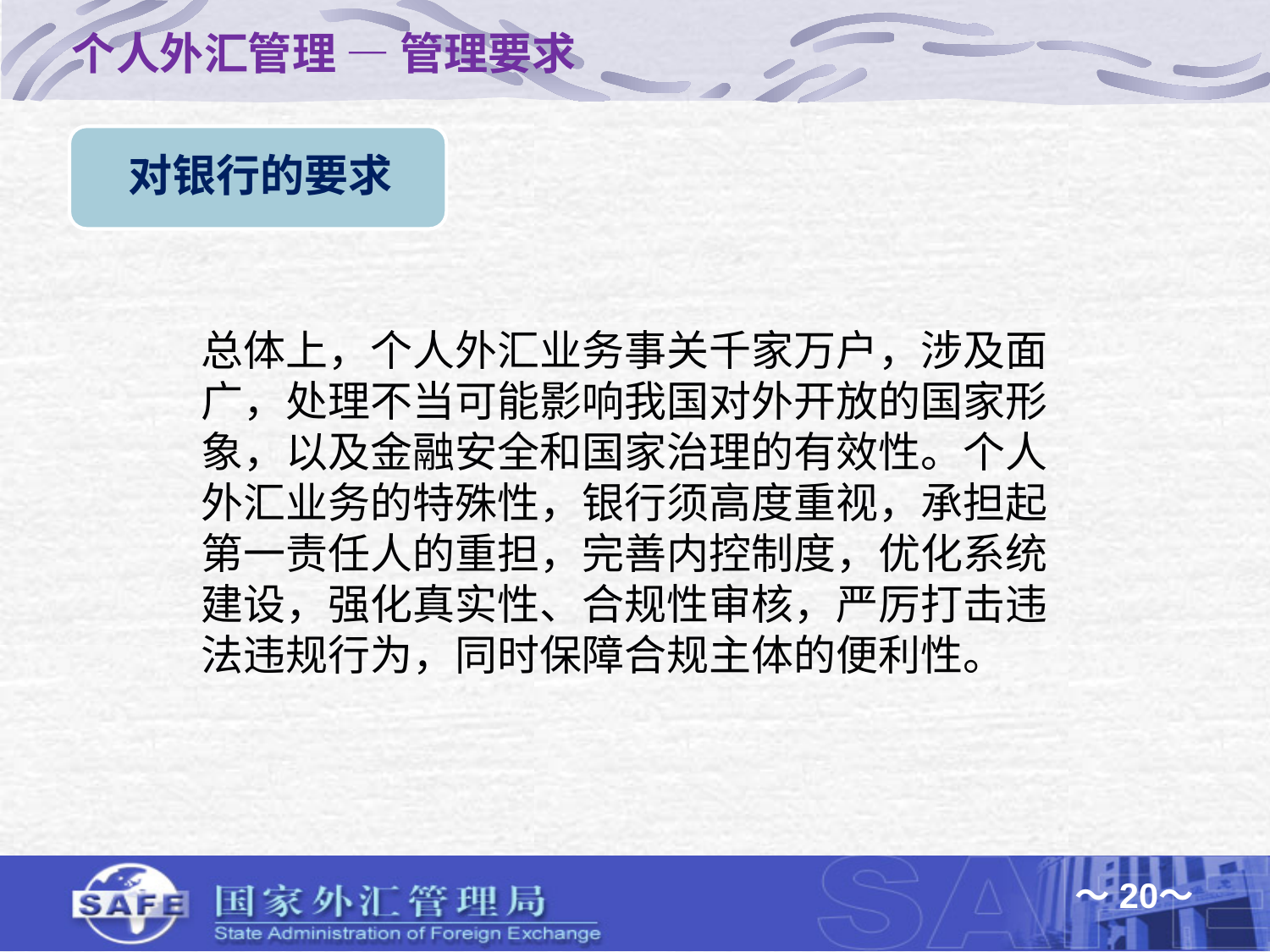

个人外汇管理 — 管理要求
对银行的要求

总体上，个人外汇业务事关千家万户，涉及面广，处理不当可能影响我国对外开放的国家形象，以及金融安全和国家治理的有效性。个人外汇业务的特殊性，银行须高度重视，承担起第一责任人的重担，完善内控制度，优化系统建设，强化真实性、合规性审核，严厉打击违法违规行为，同时保障合规主体的便利性。
～20～